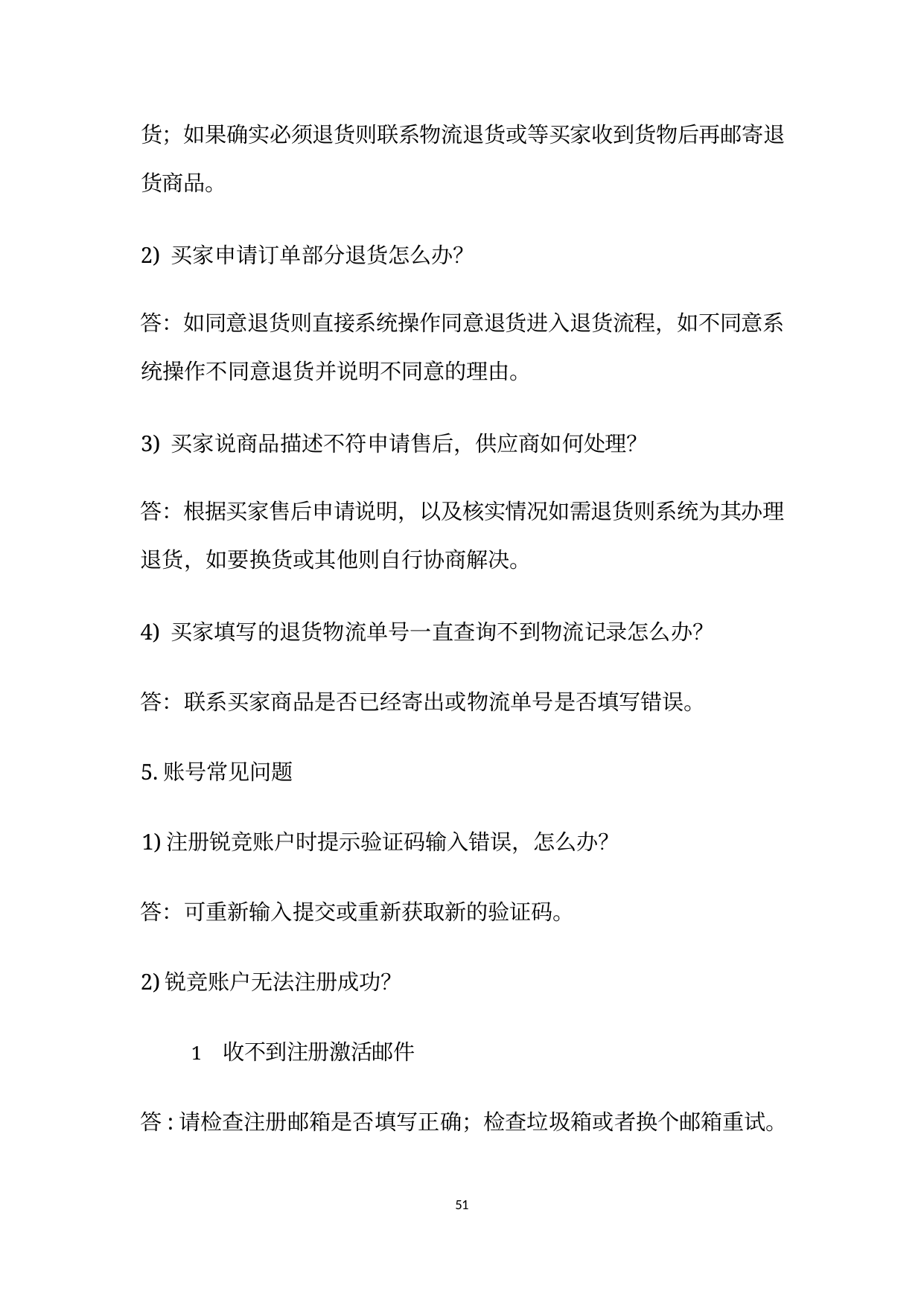

货；如果确实必须退货则联系物流退货或等买家收到货物后再邮寄退
货商品。

2) 买家申请订单部分退货怎么办？

答：如同意退货则直接系统操作同意退货进入退货流程，如不同意系
统操作不同意退货并说明不同意的理由。

3) 买家说商品描述不符申请售后，供应商如何处理？

答：根据买家售后申请说明，以及核实情况如需退货则系统为其办理
退货，如要换货或其他则自行协商解决。

4) 买家填写的退货物流单号一直查询不到物流记录怎么办？

答：联系买家商品是否已经寄出或物流单号是否填写错误。

5.账号常见问题

1)注册锐竞账户时提示验证码输入错误，怎么办？

答：可重新输入提交或重新获取新的验证码。

2)锐竞账户无法注册成功？

1   收不到注册激活邮件

答:请检查注册邮箱是否填写正确；检查垃圾箱或者换个邮箱重试。

51